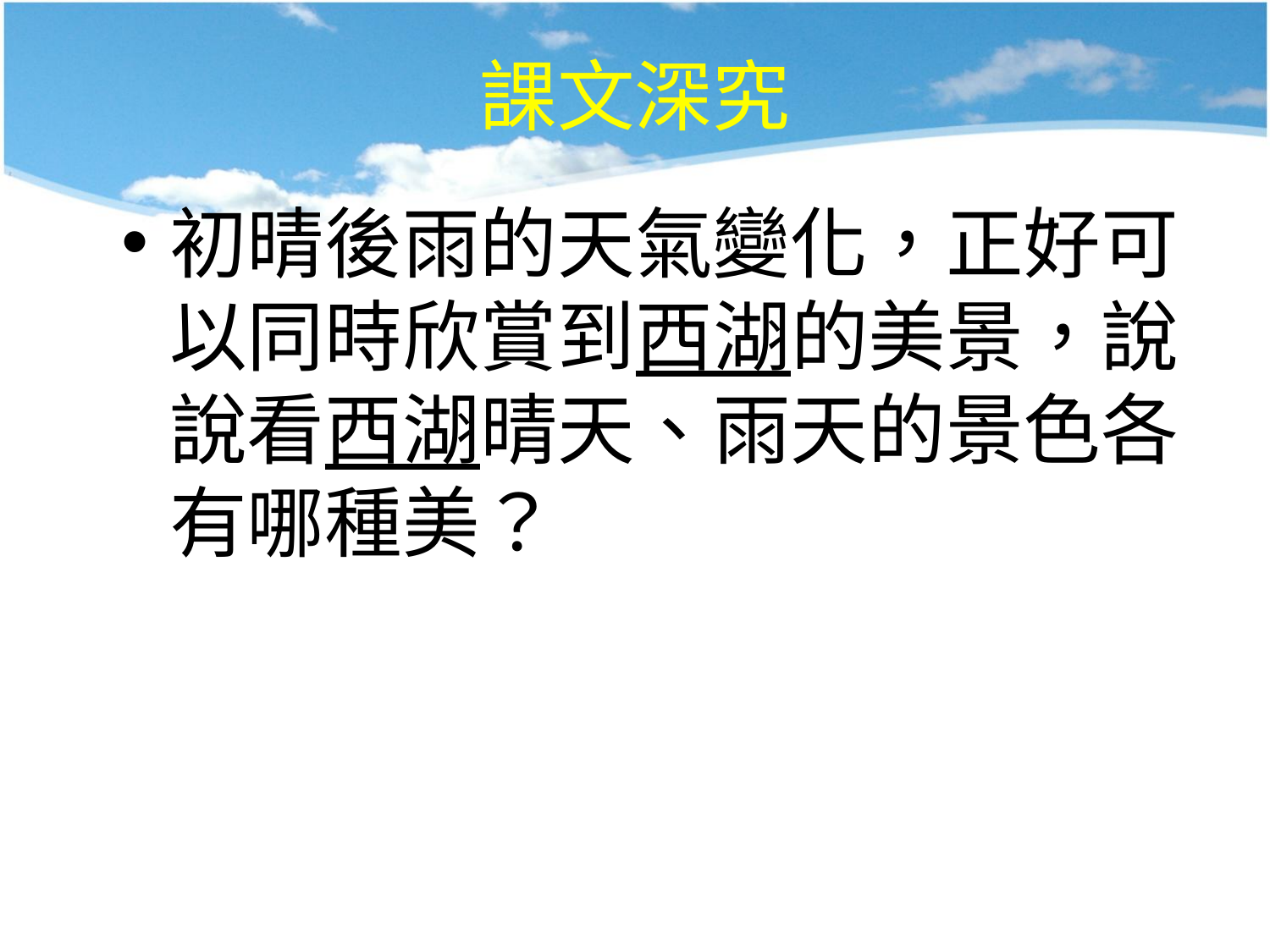

# 課文深究
初晴後雨的天氣變化，正好可以同時欣賞到西湖的美景，說說看西湖晴天、雨天的景色各有哪種美？